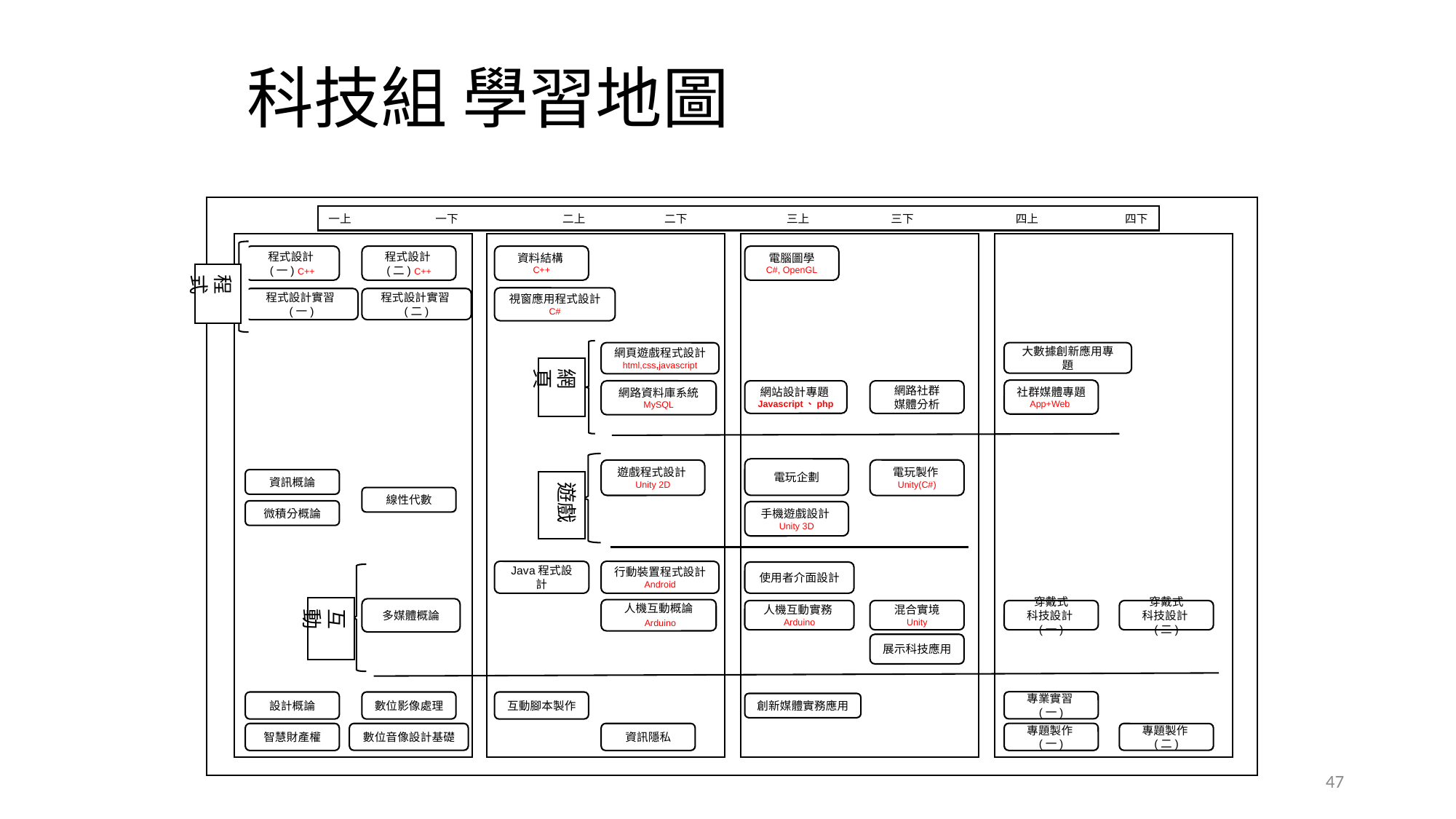

# 科技組 學習地圖

一上                                 一下                                         二上                               二下                                       三上                                三下                                        四上                                  四下

程式設計(一) C++
程式設計(二) C++
資料結構
C++
電腦圖學
C#, OpenGL
程式
視窗應用程式設計 C#
程式設計實習(二)
程式設計實習(一)

網頁遊戲程式設計 html,css,javascript
大數據創新應用專題
網頁
社群媒體專題 App+Web
網路資料庫系統 MySQL
網站設計專題Javascript、php
網路社群
媒體分析

電玩企劃
電玩製作Unity(C#)
遊戲程式設計Unity 2D
資訊概論
遊戲
線性代數
微積分概論

手機遊戲設計Unity 3D

Java程式設計
行動裝置程式設計
Android
使用者介面設計

互動
多媒體概論
人機互動概論
 Arduino
人機互動實務Arduino
混合實境
Unity
穿戴式
科技設計(一)
穿戴式
科技設計(二)
展示科技應用
專業實習(一)
設計概論
數位影像處理

互動腳本製作

創新媒體實務應用
專題製作(一)
智慧財產權
資訊隱私
數位音像設計基礎
專題製作(二)
47